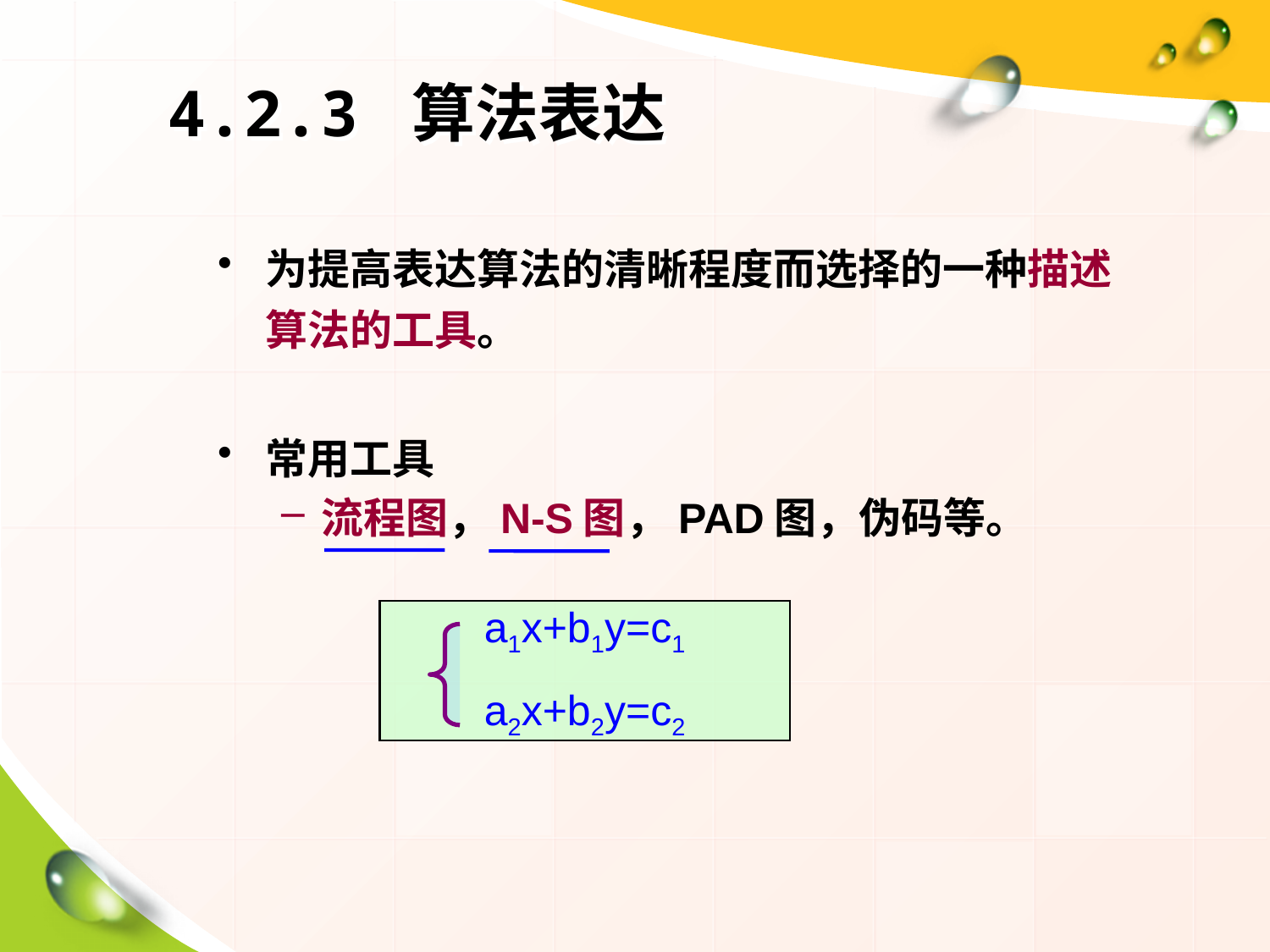

# 4.2.3 算法表达
为提高表达算法的清晰程度而选择的一种描述算法的工具。

常用工具
流程图，N-S图，PAD图，伪码等。

a1x+b1y=c1

a2x+b2y=c2